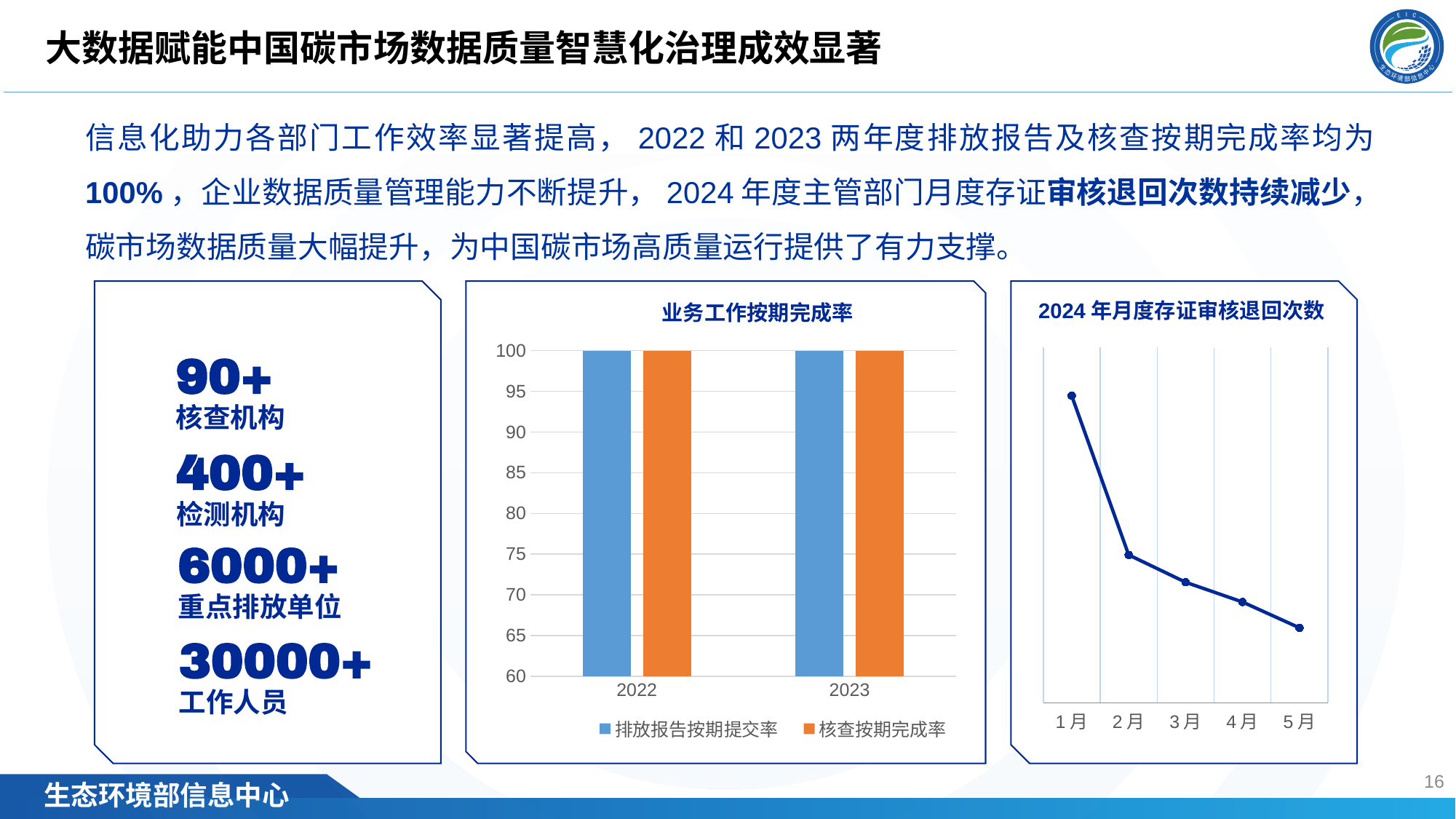

大数据赋能中国碳市场数据质量智慧化治理成效显著
信息化助力各部门工作效率显著提高，2022和2023两年度排放报告及核查按期完成率均为100%，企业数据质量管理能力不断提升，2024年度主管部门月度存证审核退回次数持续减少，碳市场数据质量大幅提升，为中国碳市场高质量运行提供了有力支撑。

2024年月度存证审核退回次数

### Chart

| Category | 主管部门审核退回次数 |
|---|---|
| 1月 | 2081.0 |
| 2月 | 1365.0 |
| 3月 | 1242.0 |
| 4月 | 1153.0 |
| 5月 | 1037.0 |
90+
核查机构

业务工作按期完成率

### Chart

| Category | 排放报告按期提交率 | 核查按期完成率 |
|---|---|---|
| 2022 | 100.0 | 100.0 |
| 2023 | 100.0 | 100.0 |
400+
检测机构
6000+
重点排放单位
30000+
工作人员
16